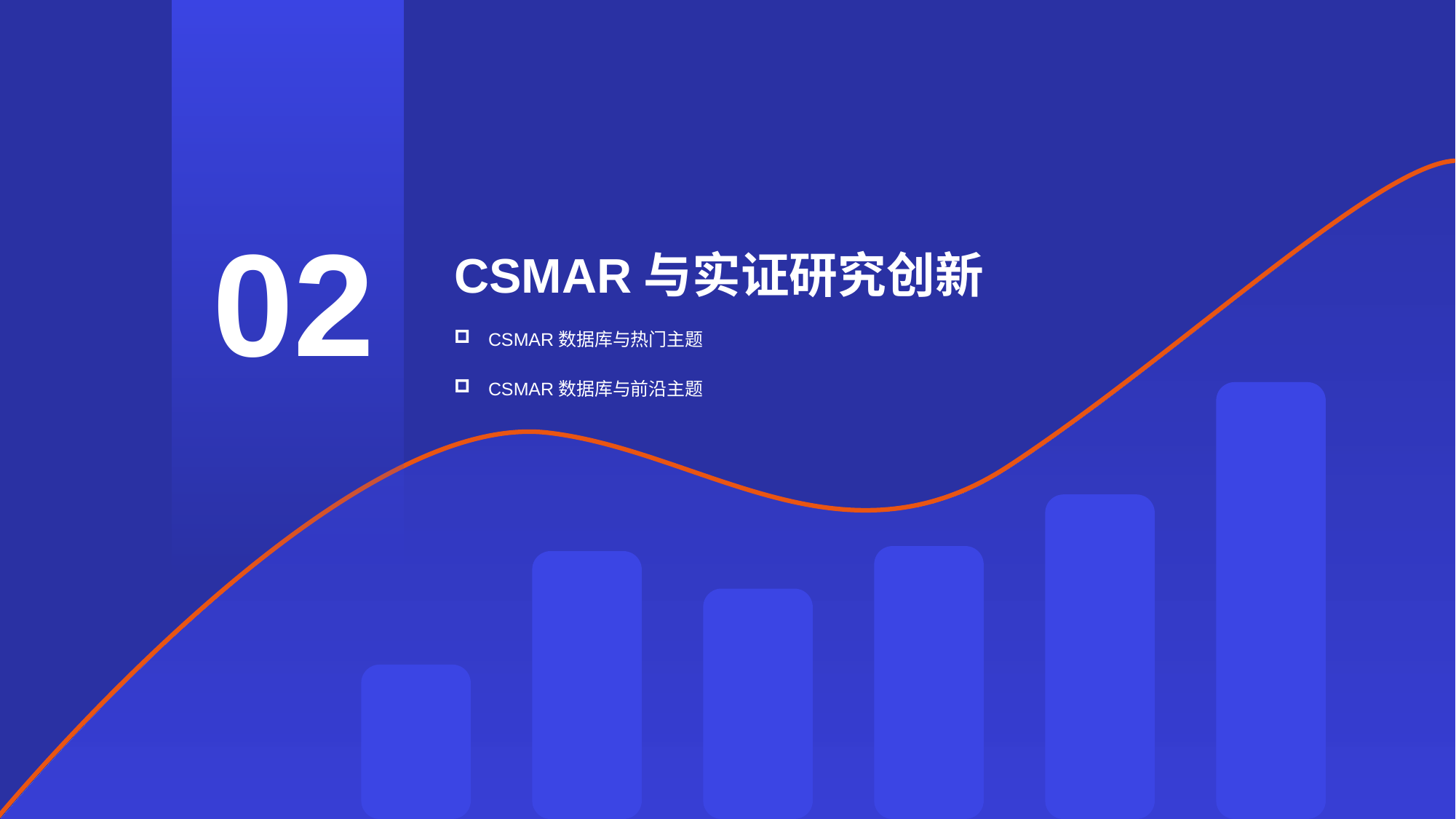

# CSMAR与实证研究创新
0 2
CSMAR数据库与热门主题
CSMAR数据库与前沿主题
11